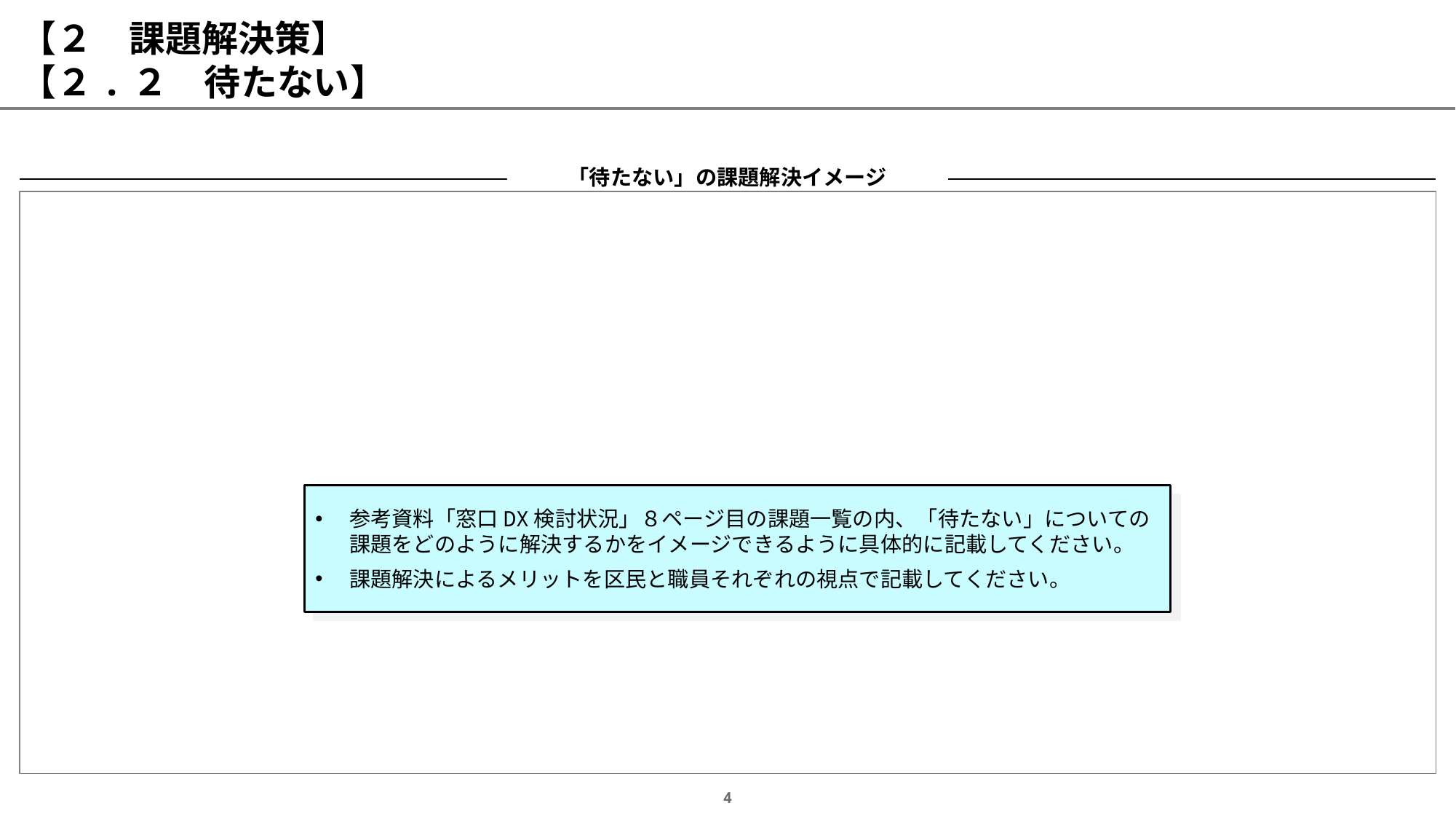

# 【２　課題解決策】 【２.２　待たない】

「待たない」の課題解決イメージ

参考資料「窓口DX検討状況」８ページ目の課題一覧の内、「待たない」についての課題をどのように解決するかをイメージできるように具体的に記載してください。
課題解決によるメリットを区民と職員それぞれの視点で記載してください。